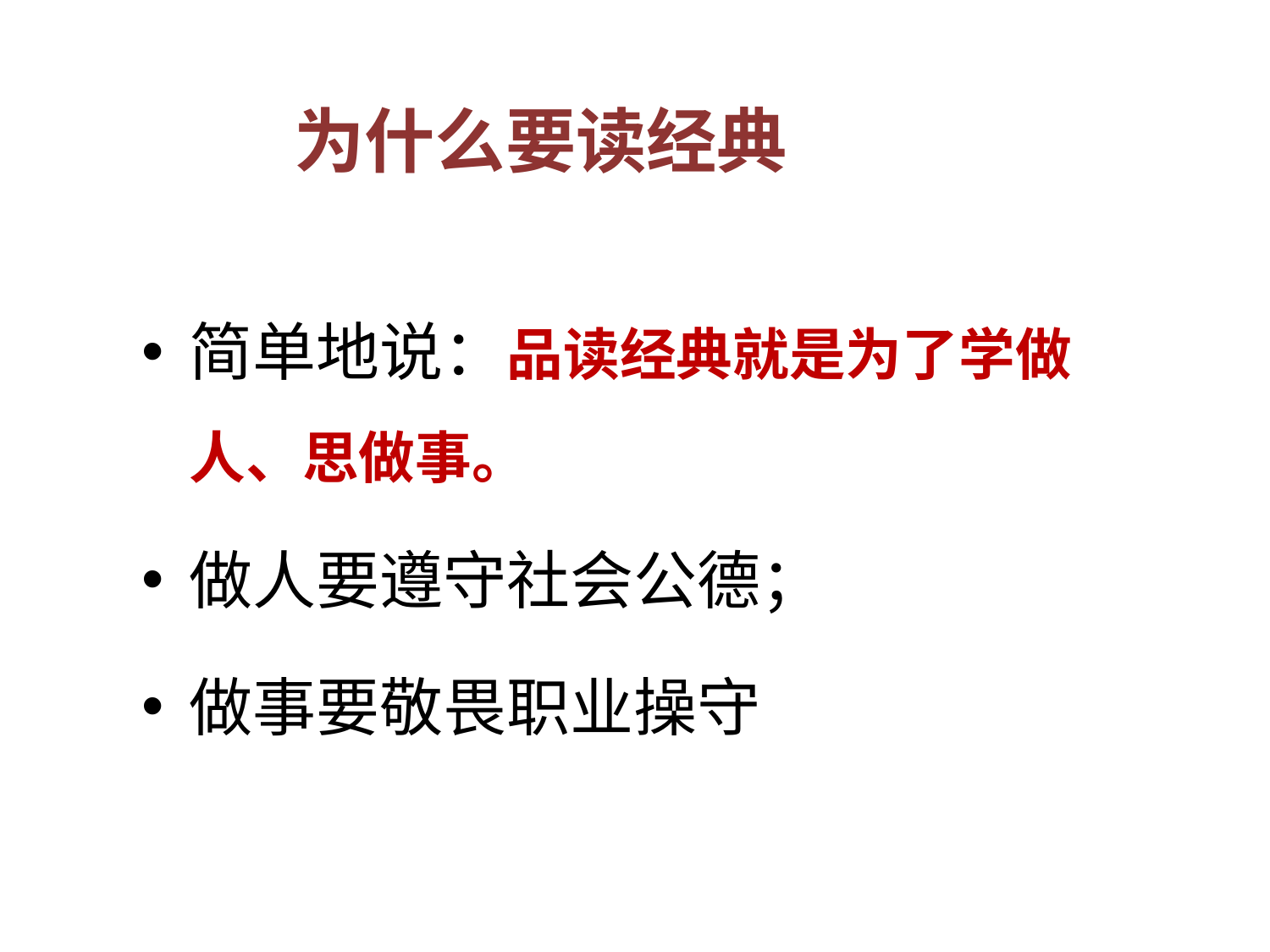

# 为什么要读经典
简单地说：品读经典就是为了学做人、思做事。
做人要遵守社会公德；
做事要敬畏职业操守